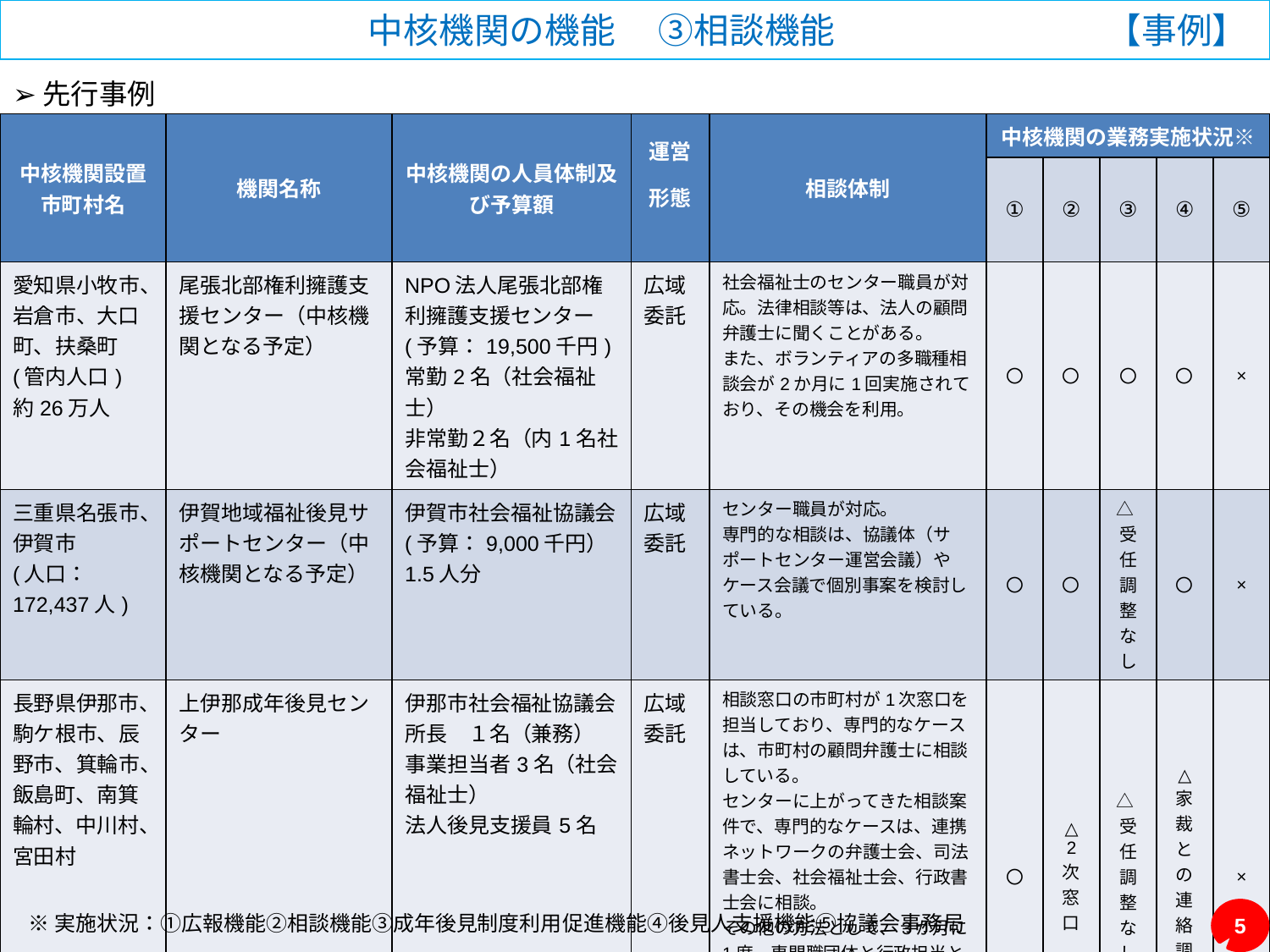

中核機関の機能　 ③相談機能   　　　　　         【事例】
# ➢先行事例
| 中核機関設置市町村名 | 機関名称 | 中核機関の人員体制及び予算額 | 運営形態 | 相談体制 | 中核機関の業務実施状況※ |  |  |  |  |
| --- | --- | --- | --- | --- | --- | --- | --- | --- | --- |
|  |  |  |  |  | ① | ② | ③ | ④ | ⑤ |
| 愛知県小牧市、岩倉市、大口町、扶桑町 (管内人口) 約26万人 | 尾張北部権利擁護支援センター（中核機関となる予定） | NPO法人尾張北部権利擁護支援センター (予算：19,500千円) 常勤2名（社会福祉士） 非常勤２名（内1名社会福祉士） | 広域 委託 | 社会福祉士のセンター職員が対応。法律相談等は、法人の顧問弁護士に聞くことがある。 また、ボランティアの多職種相談会が2か月に1回実施されており、その機会を利用。 | 〇 | 〇 | 〇 | 〇 | × |
| 三重県名張市、伊賀市 (人口：172,437人) | 伊賀地域福祉後見サポートセンター（中核機関となる予定） | 伊賀市社会福祉協議会 (予算：9,000千円） 1.5人分 | 広域 委託 | センター職員が対応。 専門的な相談は、協議体（サポートセンター運営会議）やケース会議で個別事案を検討している。 | 〇 | 〇 | △受任調整なし | 〇 | × |
| 長野県伊那市、駒ケ根市、辰野市、箕輪市、飯島町、南箕輪村、中川村、宮田村 | 上伊那成年後見センター | 伊那市社会福祉協議会 所長　１名（兼務） 事業担当者3名（社会福祉士） 法人後見支援員5名 | 広域 委託 | 相談窓口の市町村が1次窓口を担当しており、専門的なケースは、市町村の顧問弁護士に相談している。 センターに上がってきた相談案件で、専門的なケースは、連携ネットワークの弁護士会、司法書士会、社会福祉士会、行政書士会に相談。 その他の方法として、3か月に1度、専門職団体と行政担当とセンター職員とで、実務者のスキルアップとして勉強会を実施し、この場を利用することもある。 | 〇 | △ 2 次窓口 | △受任調整なし | △ 家裁 と の連絡調整 | × |
※実施状況：①広報機能②相談機能③成年後見制度利用促進機能④後見人支援機能⑤協議会事務局
5